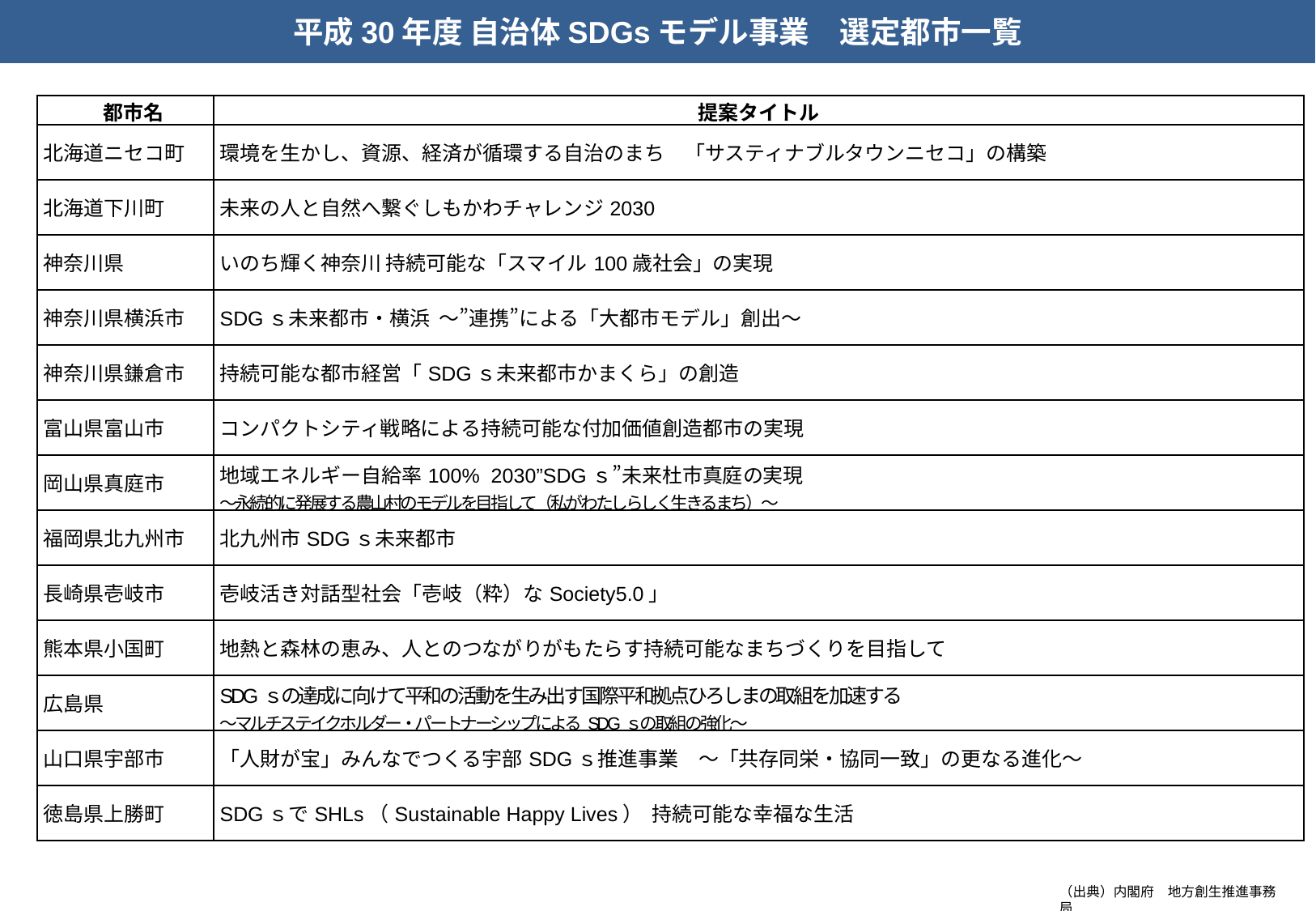

平成30年度 自治体SDGsモデル事業　選定都市一覧
| 都市名 | 提案タイトル |
| --- | --- |
| 北海道ニセコ町 | 環境を生かし、資源、経済が循環する自治のまち　「サスティナブルタウンニセコ」の構築 |
| 北海道下川町 | 未来の人と自然へ繋ぐしもかわチャレンジ2030 |
| 神奈川県 | いのち輝く神奈川 持続可能な「スマイル100歳社会」の実現 |
| 神奈川県横浜市 | SDGｓ未来都市・横浜 ～”連携”による「大都市モデル」創出～ |
| 神奈川県鎌倉市 | 持続可能な都市経営「SDGｓ未来都市かまくら」の創造 |
| 富山県富山市 | コンパクトシティ戦略による持続可能な付加価値創造都市の実現 |
| 岡山県真庭市 | 地域エネルギー自給率100% 2030”SDGｓ”未来杜市真庭の実現　 ～永続的に発展する農山村のモデルを目指して（私がわたしらしく生きるまち）～ |
| 福岡県北九州市 | 北九州市SDGｓ未来都市 |
| 長崎県壱岐市 | 壱岐活き対話型社会「壱岐（粋）なSociety5.0」 |
| 熊本県小国町 | 地熱と森林の恵み、人とのつながりがもたらす持続可能なまちづくりを目指して |
| 広島県 | SDGｓの達成に向けて平和の活動を生み出す国際平和拠点ひろしまの取組を加速する　 ～マルチステイクホルダー・パートナーシップによるSDGｓの取組の強化～ |
| 山口県宇部市 | 「人財が宝」みんなでつくる宇部SDGｓ推進事業　～「共存同栄・協同一致」の更なる進化～ |
| 徳島県上勝町 | SDGｓでSHLs（Sustainable Happy Lives） 持続可能な幸福な生活 |
（出典）内閣府　地方創生推進事務局